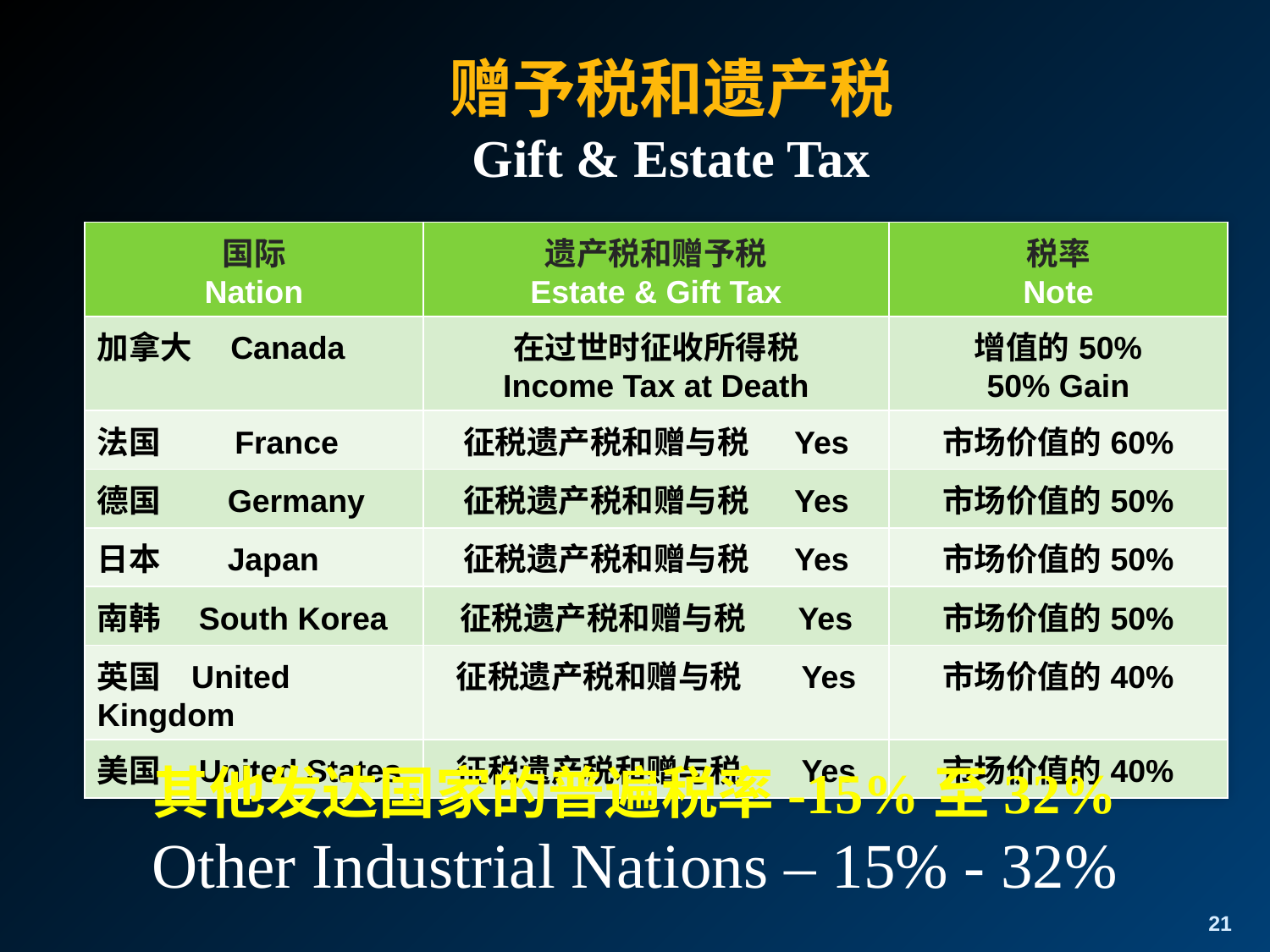

赠予税和遗产税
Gift & Estate Tax
| 国际 Nation | 遗产税和赠予税 Estate & Gift Tax | 税率 Note |
| --- | --- | --- |
| 加拿大 Canada | 在过世时征收所得税 Income Tax at Death | 增值的50% 50% Gain |
| 法国 France | 征税遗产税和赠与税 Yes | 市场价值的60% |
| 德国 Germany | 征税遗产税和赠与税 Yes | 市场价值的50% |
| 日本 Japan | 征税遗产税和赠与税 Yes | 市场价值的50% |
| 南韩 South Korea | 征税遗产税和赠与税 Yes | 市场价值的50% |
| 英国 United Kingdom | 征税遗产税和赠与税 Yes | 市场价值的40% |
| 美国 United States | 征税遗产税和赠与税 Yes | 市场价值的40% |
其他发达国家的普遍税率-15%至32%
Other Industrial Nations – 15% - 32%
21